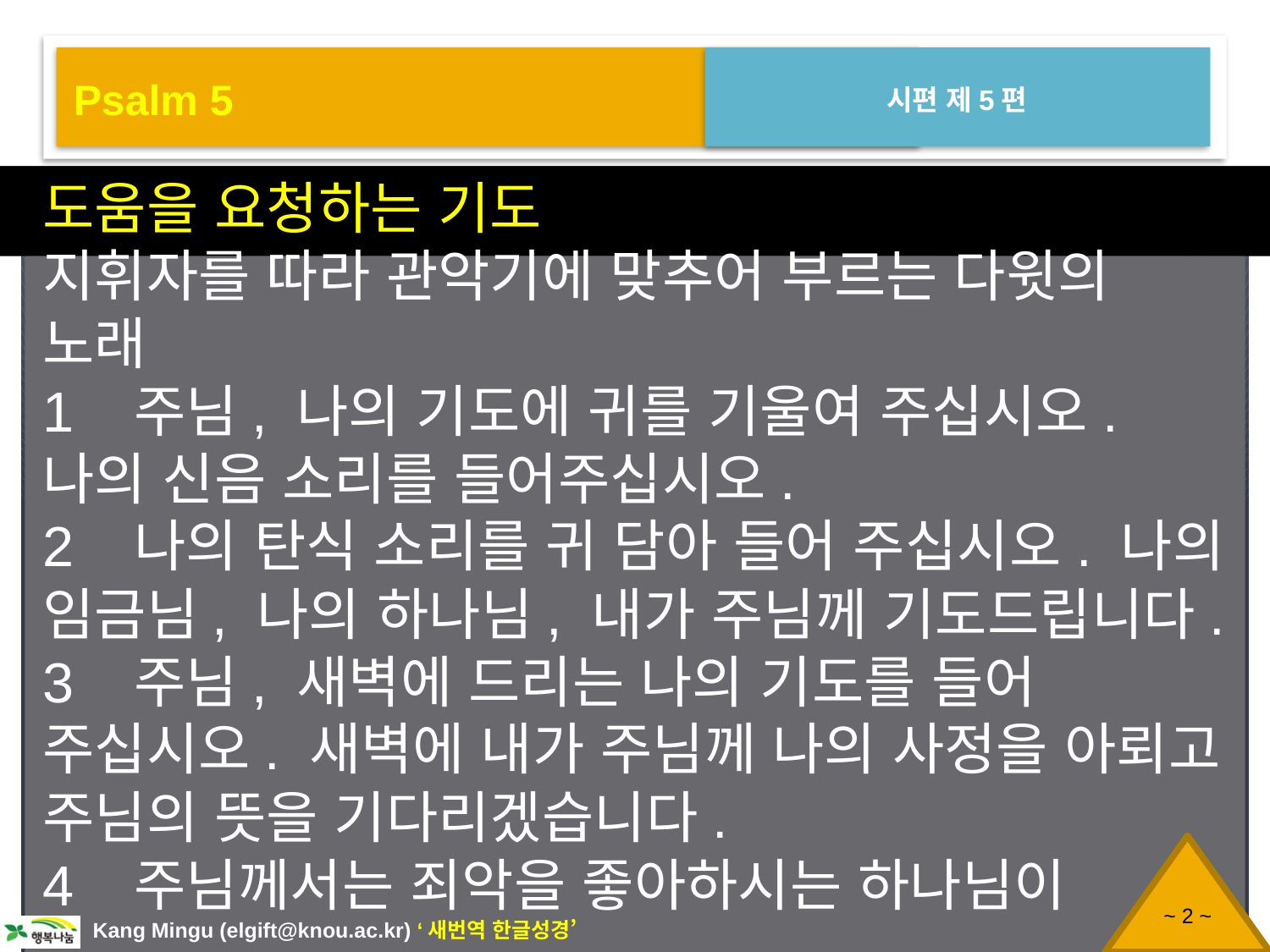

Psalm 5
시편 제5편
도움을 요청하는 기도
지휘자를 따라 관악기에 맞추어 부르는 다윗의 노래
1   주님, 나의 기도에 귀를 기울여 주십시오. 나의 신음 소리를 들어주십시오.
2   나의 탄식 소리를 귀 담아 들어 주십시오. 나의 임금님, 나의 하나님, 내가 주님께 기도드립니다.
3   주님, 새벽에 드리는 나의 기도를 들어 주십시오. 새벽에 내가 주님께 나의 사정을 아뢰고 주님의 뜻을 기다리겠습니다.
4   주님께서는 죄악을 좋아하시는 하나님이